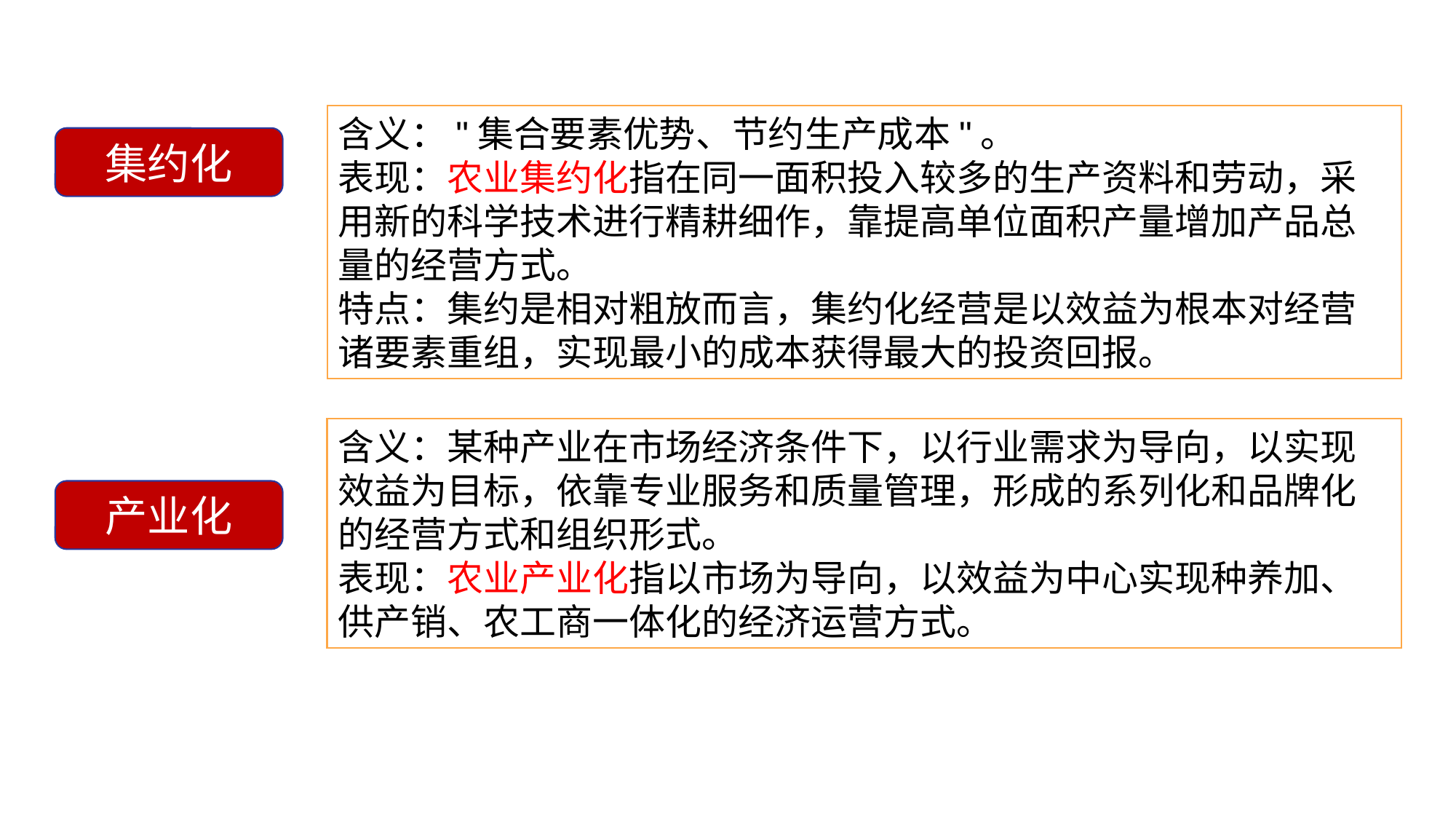

含义："集合要素优势、节约生产成本"。
表现：农业集约化指在同一面积投入较多的生产资料和劳动，采用新的科学技术进行精耕细作，靠提高单位面积产量增加产品总量的经营方式。
特点：集约是相对粗放而言，集约化经营是以效益为根本对经营诸要素重组，实现最小的成本获得最大的投资回报。
集约化
含义：某种产业在市场经济条件下，以行业需求为导向，以实现效益为目标，依靠专业服务和质量管理，形成的系列化和品牌化的经营方式和组织形式。
表现：农业产业化指以市场为导向，以效益为中心实现种养加、供产销、农工商一体化的经济运营方式。
产业化